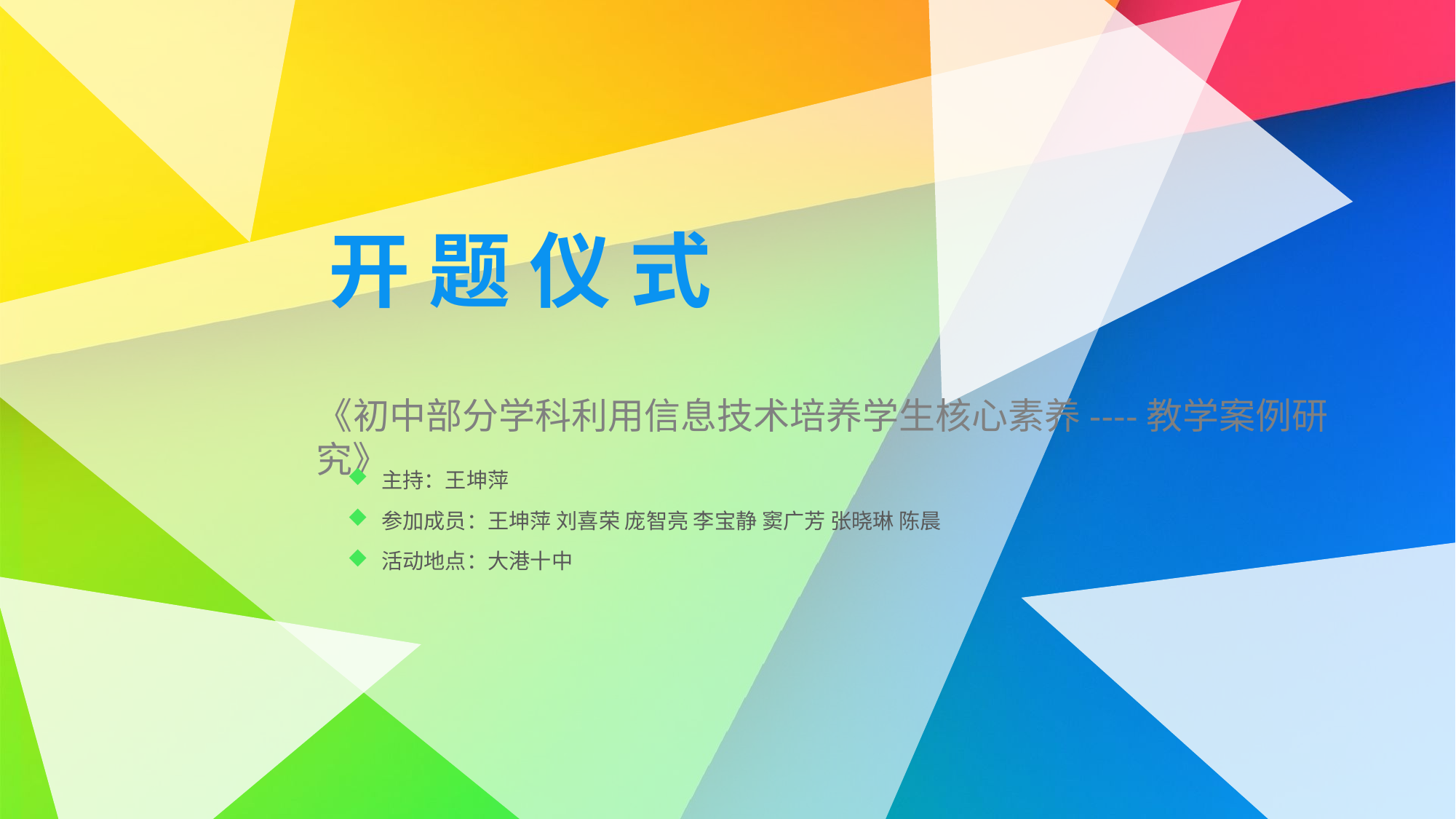

开 题 仪 式
《初中部分学科利用信息技术培养学生核心素养----教学案例研究》
主持：王坤萍
参加成员：王坤萍 刘喜荣 庞智亮 李宝静 窦广芳 张晓琳 陈晨
活动地点：大港十中
延时